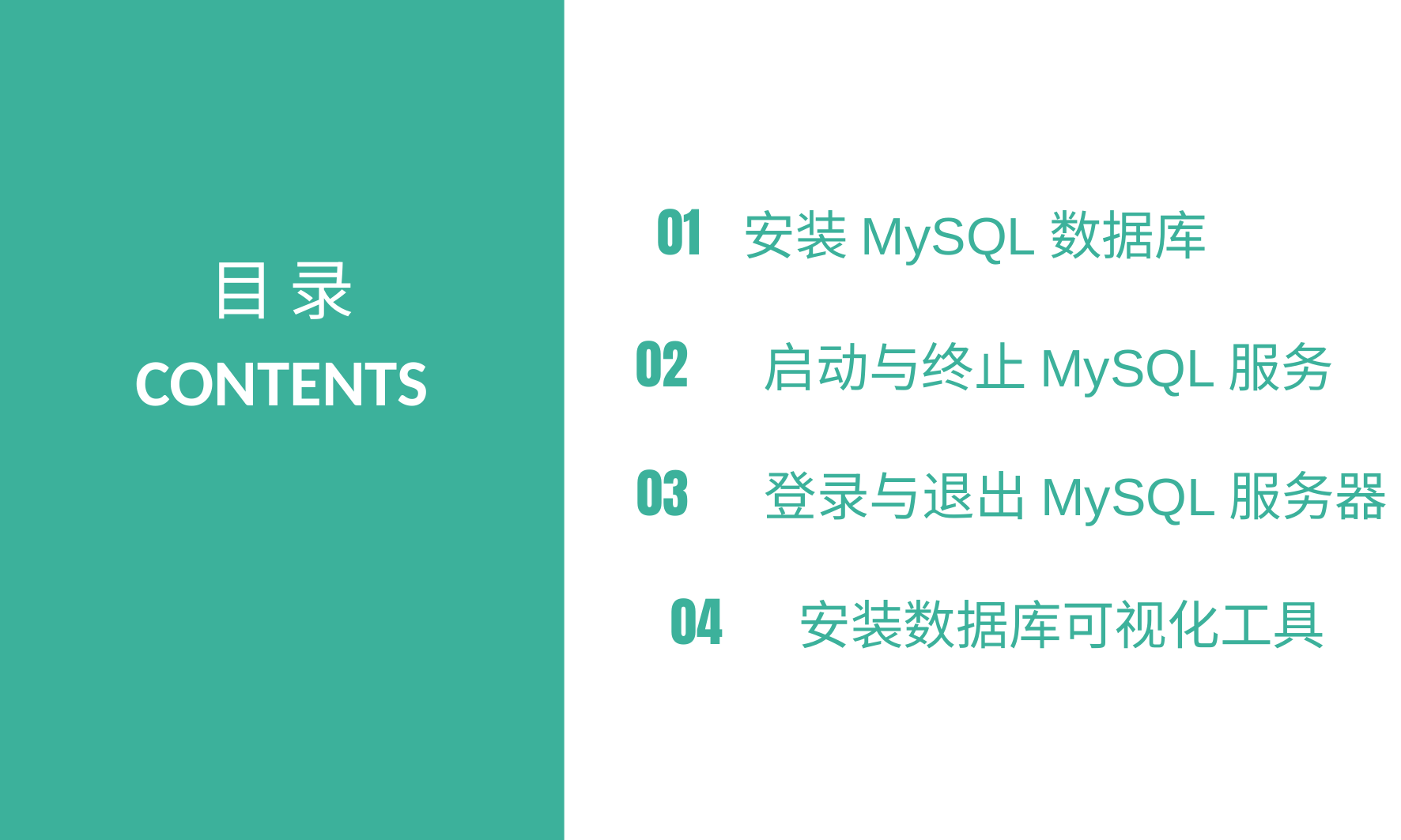

01  安装MySQL数据库
目 录
02     启动与终止MySQL服务
CONTENTS
03     登录与退出MySQL服务器
04     安装数据库可视化工具